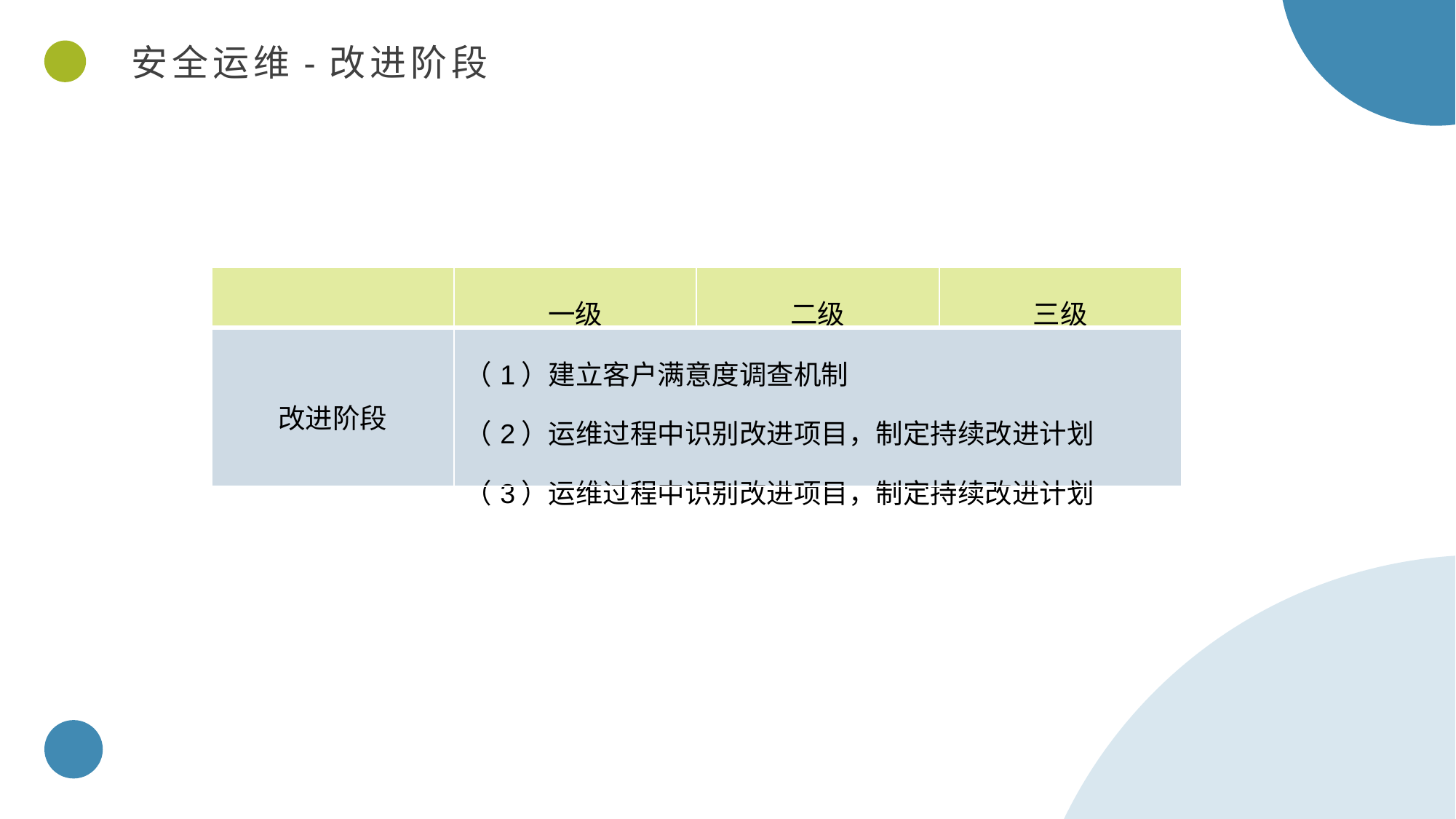

安全运维-改进阶段

|  | 一级 | 二级 | 三级 |
| --- | --- | --- | --- |
| 改进阶段 | （1）建立客户满意度调查机制 （2）运维过程中识别改进项目，制定持续改进计划 （3）运维过程中识别改进项目，制定持续改进计划 |  |  |
PPT模板 http://www.1ppt.com/moban/